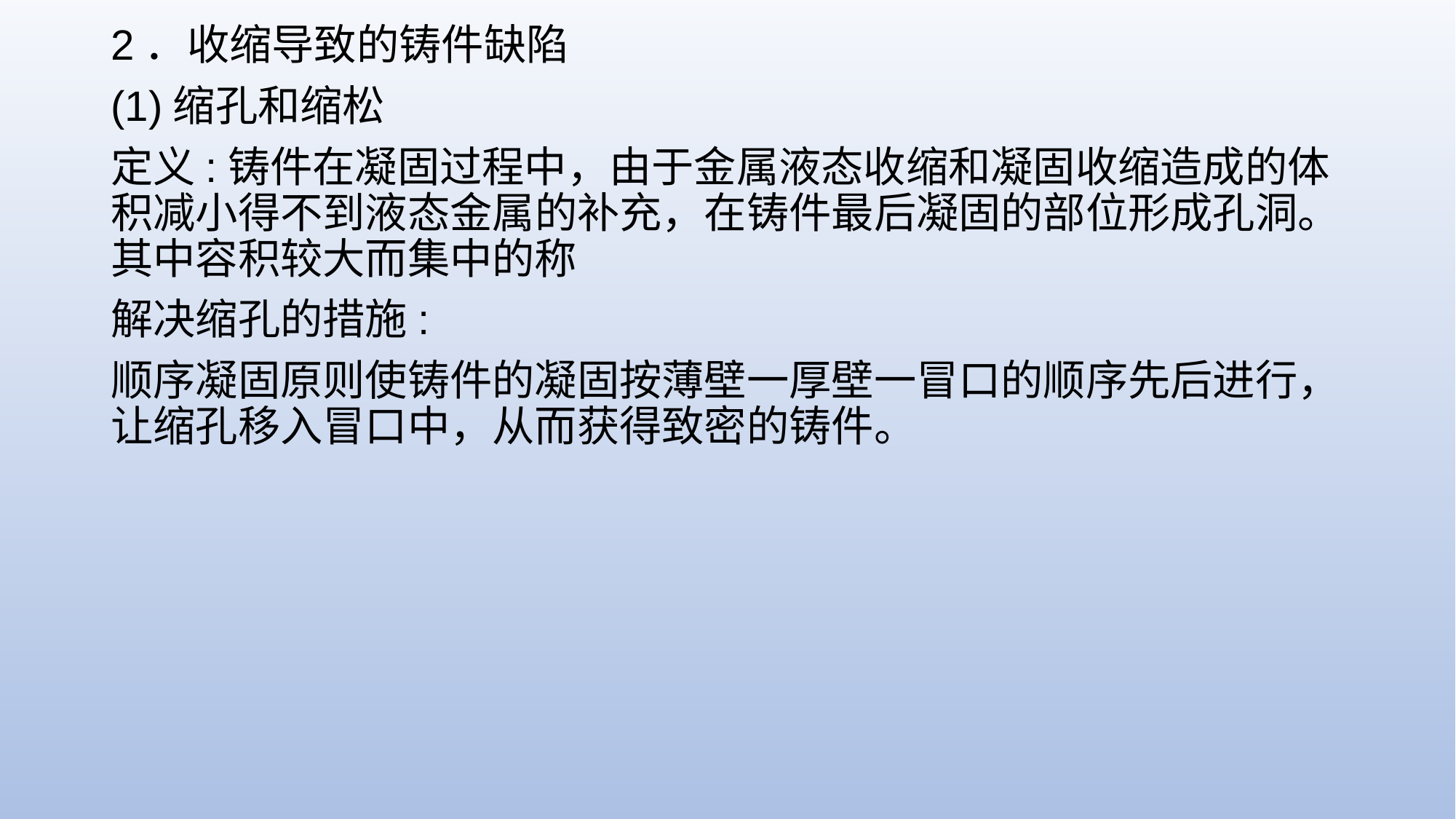

2．收缩导致的铸件缺陷
(1)缩孔和缩松
定义:铸件在凝固过程中，由于金属液态收缩和凝固收缩造成的体积减小得不到液态金属的补充，在铸件最后凝固的部位形成孔洞。其中容积较大而集中的称
解决缩孔的措施:
顺序凝固原则使铸件的凝固按薄壁一厚壁一冒口的顺序先后进行，让缩孔移入冒口中，从而获得致密的铸件。